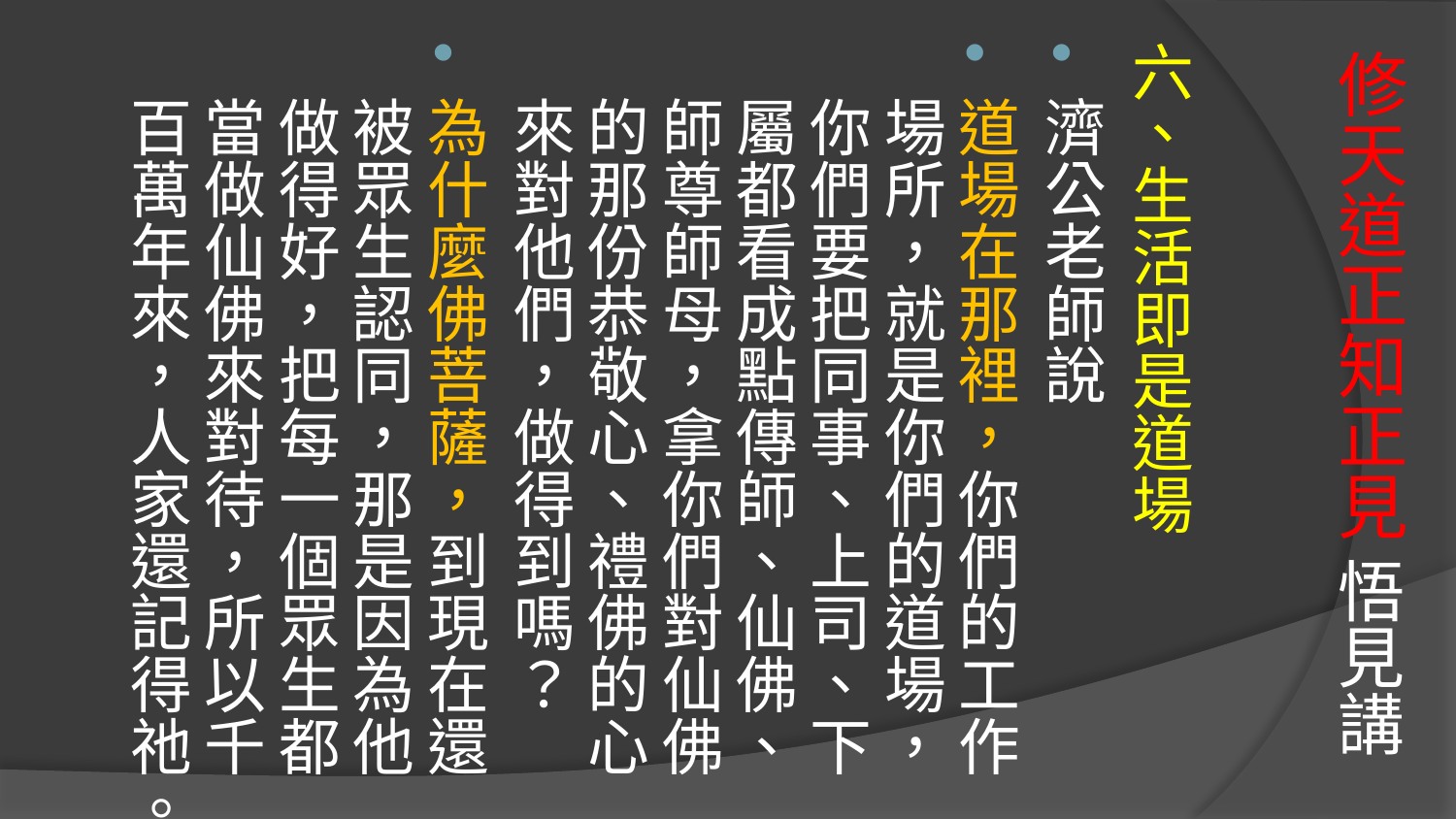

# 修天道正知正見 悟見講
六、生活即是道場
濟公老師說
道場在那裡，你們的工作場所，就是你們的道場，你們要把同事、上司、下屬都看成點傳師、仙佛、師尊師母，拿你們對仙佛的那份恭敬心、禮佛的心來對他們，做得到嗎？
為什麼佛菩薩，到現在還被眾生認同，那是因為他做得好，把每一個眾生都當做仙佛來對待，所以千百萬年來，人家還記得祂。